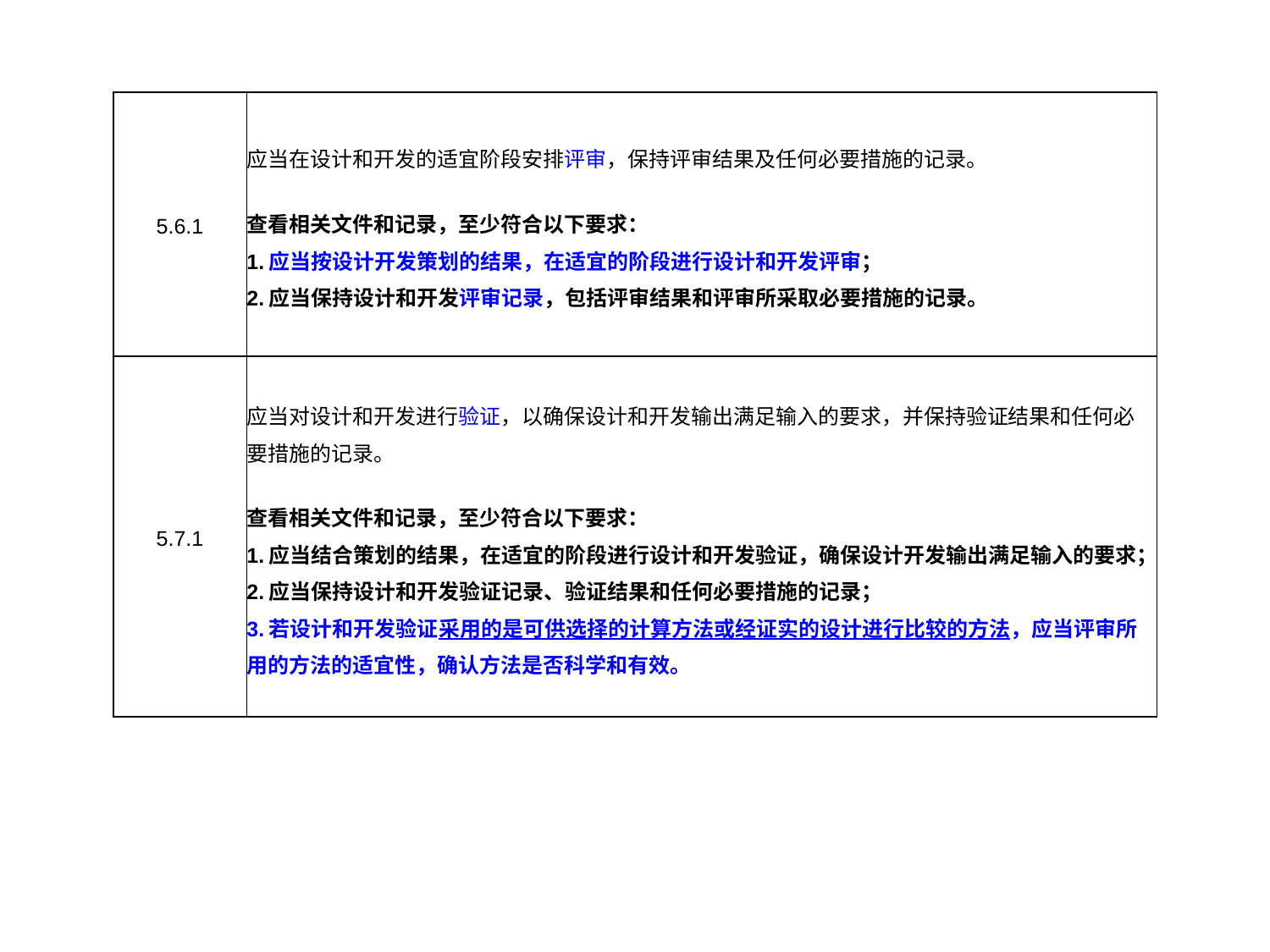

| 5.6.1 | 应当在设计和开发的适宜阶段安排评审，保持评审结果及任何必要措施的记录。 查看相关文件和记录，至少符合以下要求： 1.应当按设计开发策划的结果，在适宜的阶段进行设计和开发评审； 2.应当保持设计和开发评审记录，包括评审结果和评审所采取必要措施的记录。 |
| --- | --- |
| 5.7.1 | 应当对设计和开发进行验证，以确保设计和开发输出满足输入的要求，并保持验证结果和任何必要措施的记录。 查看相关文件和记录，至少符合以下要求： 1.应当结合策划的结果，在适宜的阶段进行设计和开发验证，确保设计开发输出满足输入的要求； 2.应当保持设计和开发验证记录、验证结果和任何必要措施的记录； 3.若设计和开发验证采用的是可供选择的计算方法或经证实的设计进行比较的方法，应当评审所用的方法的适宜性，确认方法是否科学和有效。 |
19